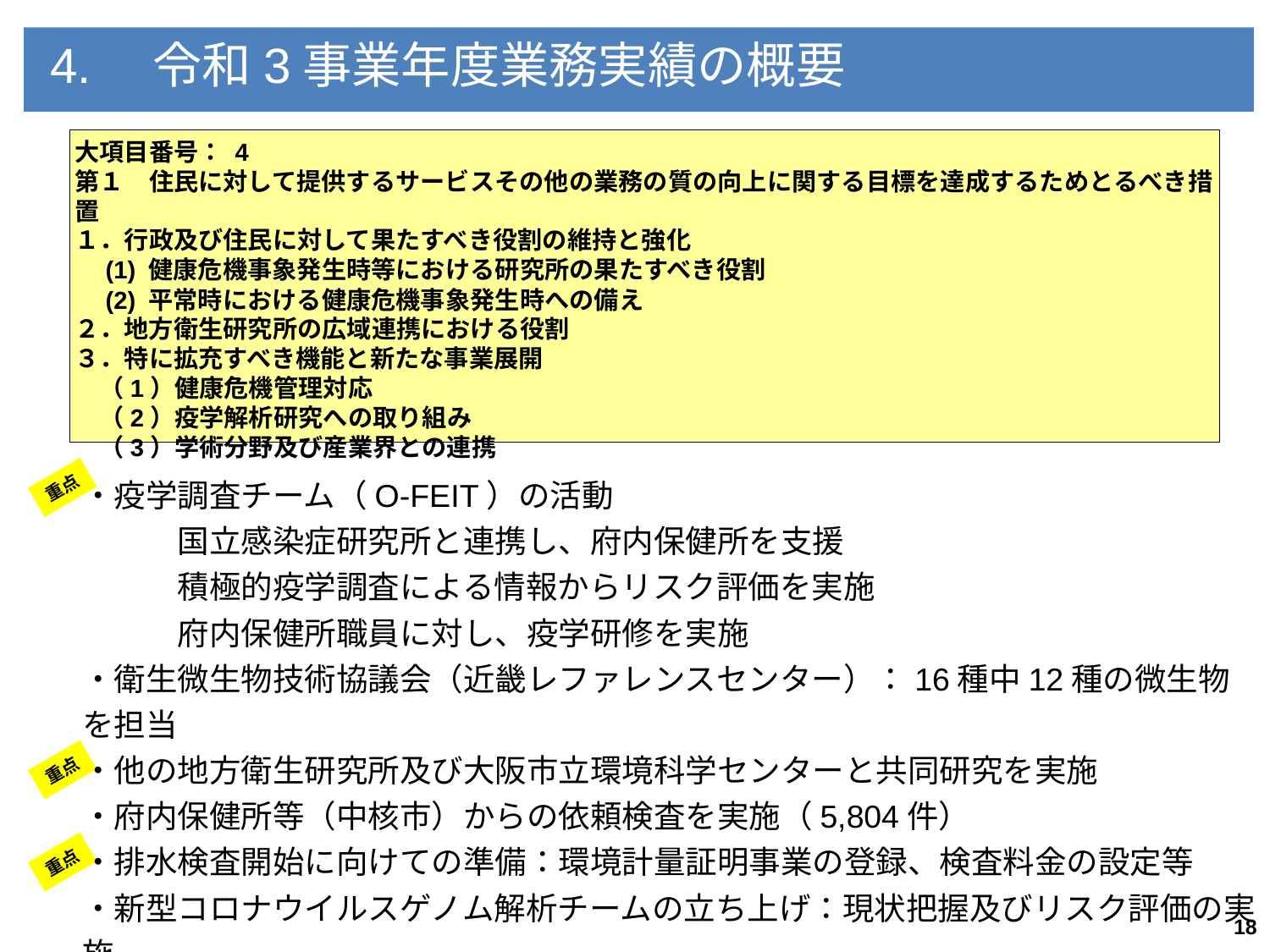

4.　令和3事業年度業務実績の概要
大項目番号： 4
第１　住民に対して提供するサービスその他の業務の質の向上に関する目標を達成するためとるべき措置
１．行政及び住民に対して果たすべき役割の維持と強化
　(1) 健康危機事象発生時等における研究所の果たすべき役割
　(2) 平常時における健康危機事象発生時への備え
２．地方衛生研究所の広域連携における役割
３．特に拡充すべき機能と新たな事業展開
　（1）健康危機管理対応
　（2）疫学解析研究への取り組み
　（3）学術分野及び産業界との連携

・疫学調査チーム（O-FEIT）の活動
　　　国立感染症研究所と連携し、府内保健所を支援
　　　積極的疫学調査による情報からリスク評価を実施
　　　府内保健所職員に対し、疫学研修を実施
・衛生微生物技術協議会（近畿レファレンスセンター）：16種中12種の微生物を担当
・他の地方衛生研究所及び大阪市立環境科学センターと共同研究を実施
・府内保健所等（中核市）からの依頼検査を実施（5,804件）
・排水検査開始に向けての準備：環境計量証明事業の登録、検査料金の設定等
・新型コロナウイルスゲノム解析チームの立ち上げ：現状把握及びリスク評価の実施
　　　大阪に特徴的な変異株：府内担当部局等と情報共有し、流行拡大阻止に貢献
重点
重点
重点
18